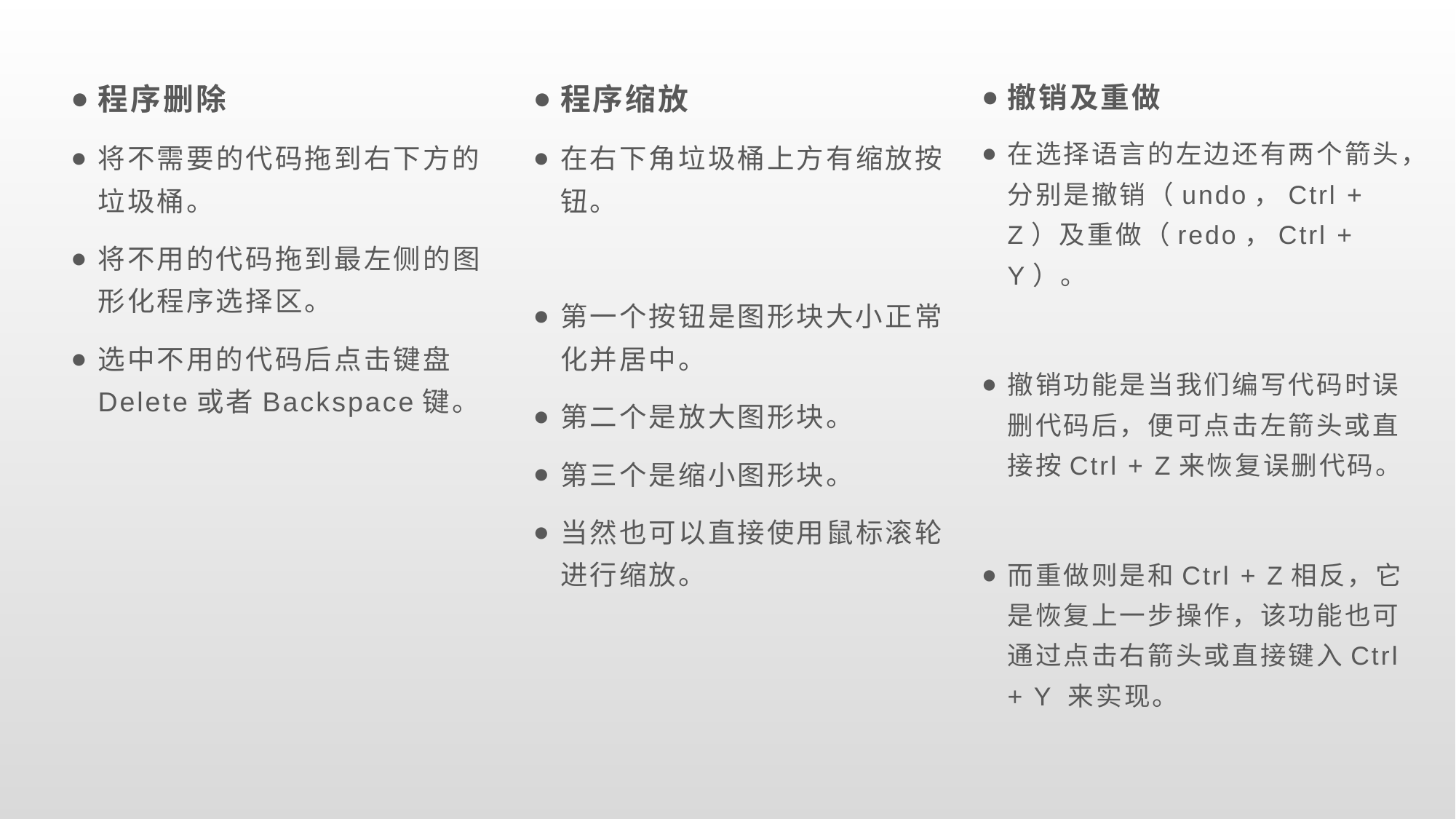

程序删除
将不需要的代码拖到右下方的垃圾桶。
将不用的代码拖到最左侧的图形化程序选择区。
选中不用的代码后点击键盘Delete或者Backspace键。
程序缩放
在右下角垃圾桶上方有缩放按钮。

第一个按钮是图形块大小正常化并居中。
第二个是放大图形块。
第三个是缩小图形块。
当然也可以直接使用鼠标滚轮进行缩放。
撤销及重做
在选择语言的左边还有两个箭头，分别是撤销（undo，Ctrl + Z）及重做（redo，Ctrl + Y）。

撤销功能是当我们编写代码时误删代码后，便可点击左箭头或直接按Ctrl + Z来恢复误删代码。

而重做则是和Ctrl + Z相反，它是恢复上一步操作，该功能也可通过点击右箭头或直接键入Ctrl + Y 来实现。